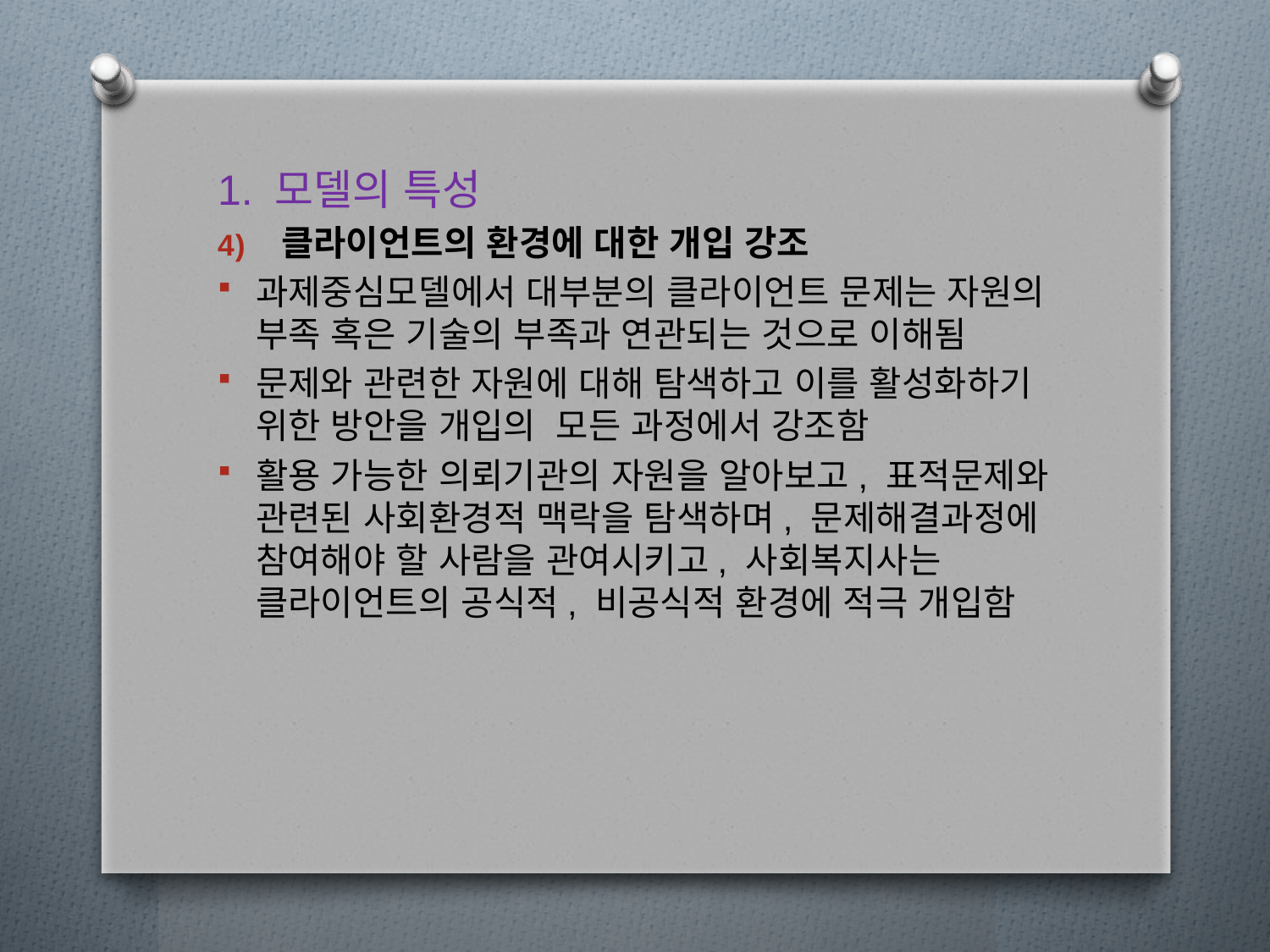

1. 모델의 특성
클라이언트의 환경에 대한 개입 강조
과제중심모델에서 대부분의 클라이언트 문제는 자원의 부족 혹은 기술의 부족과 연관되는 것으로 이해됨
문제와 관련한 자원에 대해 탐색하고 이를 활성화하기 위한 방안을 개입의  모든 과정에서 강조함
활용 가능한 의뢰기관의 자원을 알아보고, 표적문제와 관련된 사회환경적 맥락을 탐색하며, 문제해결과정에 참여해야 할 사람을 관여시키고, 사회복지사는 클라이언트의 공식적, 비공식적 환경에 적극 개입함